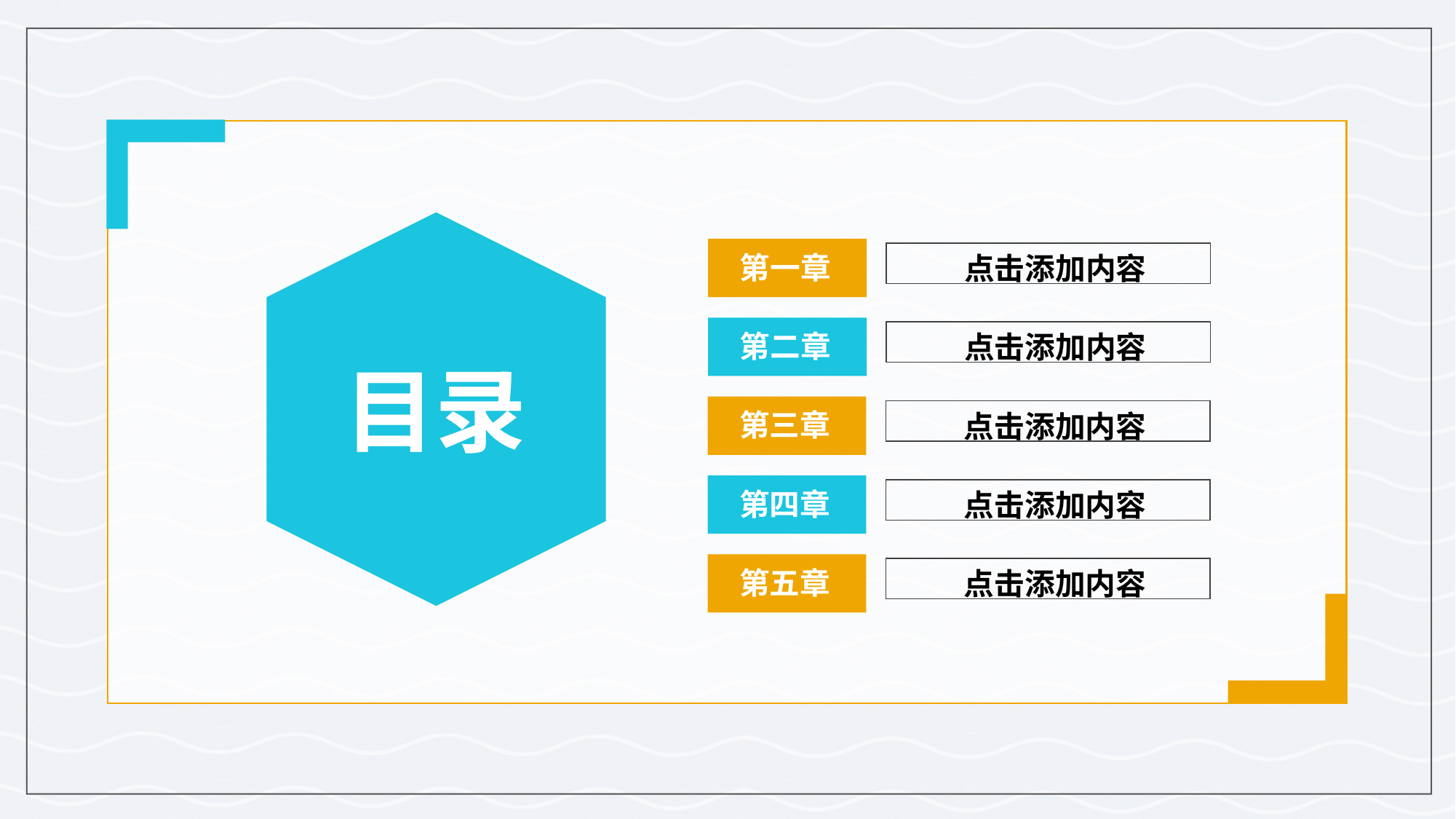

目录

第一章
点击添加内容

第二章
点击添加内容

第三章
点击添加内容

第四章
点击添加内容

第五章
点击添加内容